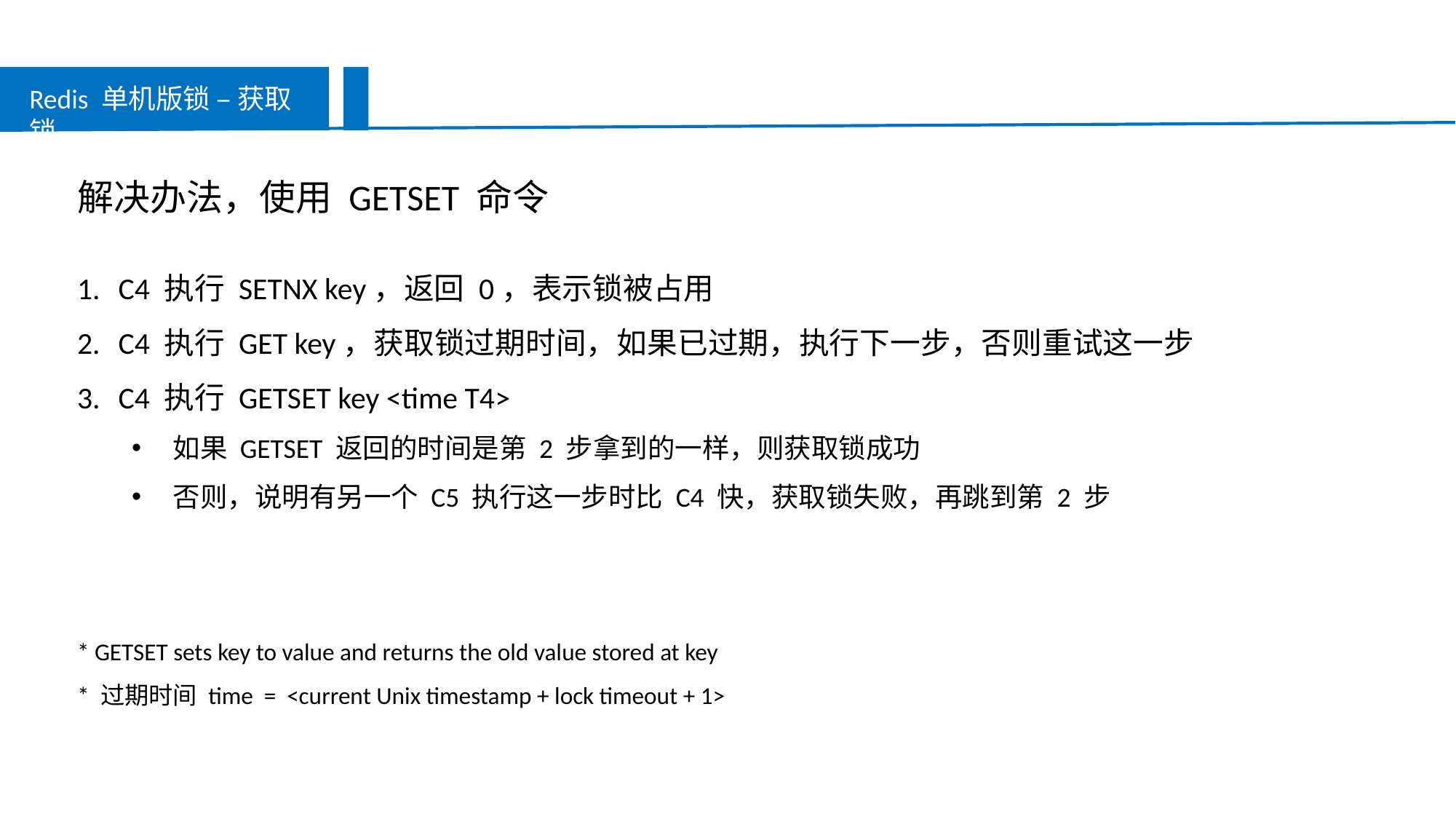

Redis 单机版锁 – 获取锁
解决办法，使用 GETSET 命令

C4 执行 SETNX key，返回 0，表示锁被占用
C4 执行 GET key，获取锁过期时间，如果已过期，执行下一步，否则重试这一步
C4 执行 GETSET key <time T4>
如果 GETSET 返回的时间是第 2 步拿到的一样，则获取锁成功
否则，说明有另一个 C5 执行这一步时比 C4 快，获取锁失败，再跳到第 2 步

* GETSET sets key to value and returns the old value stored at key
* 过期时间 time  =  <current Unix timestamp + lock timeout + 1>